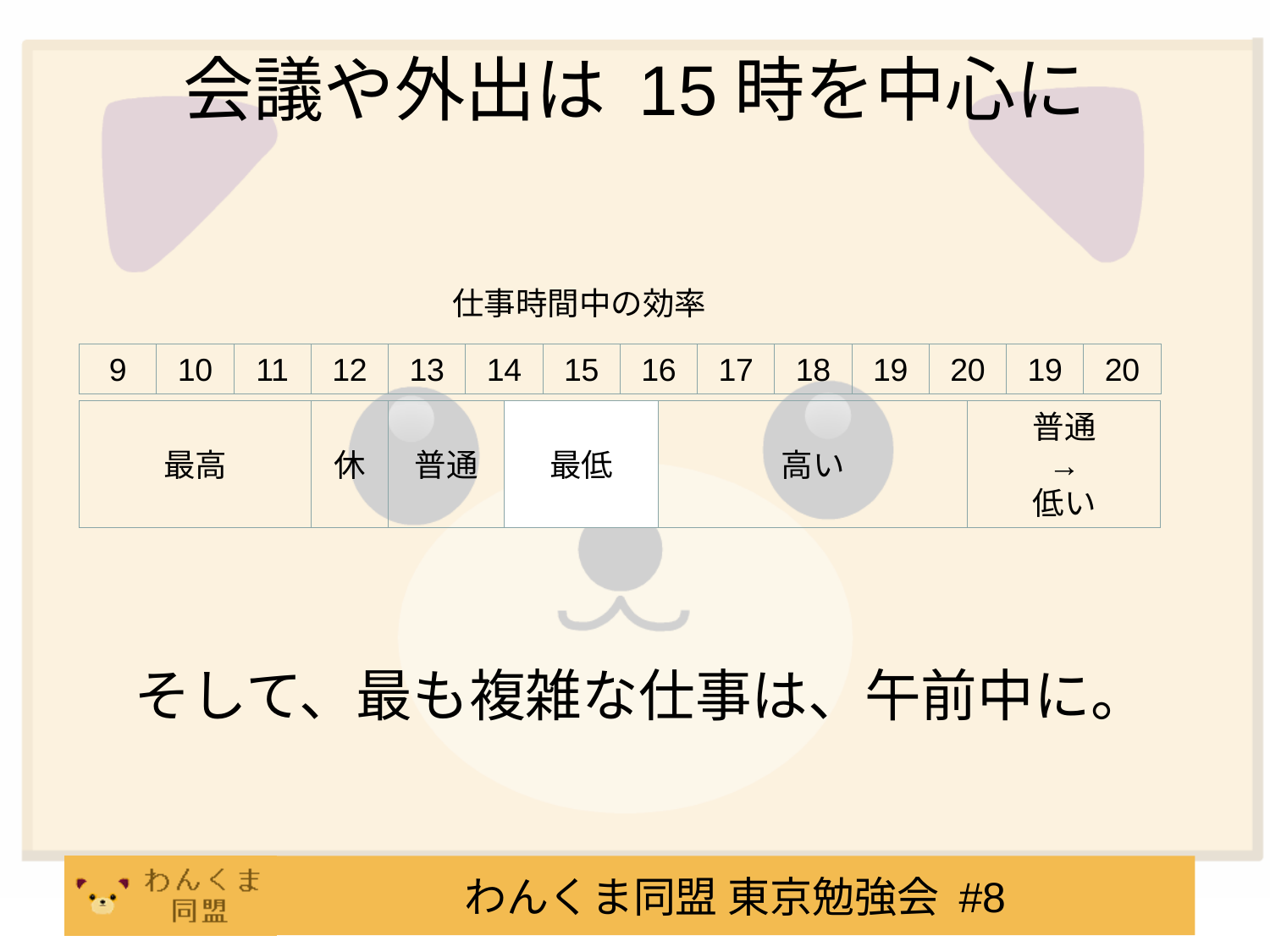

# 会議や外出は 15時を中心に

そして、最も複雑な仕事は、午前中に。

仕事時間中の効率
9
10
11
12
13
14
15
16
17
18
19
20
19
20

最高

休

普通

最低

高い

普通
→
低い